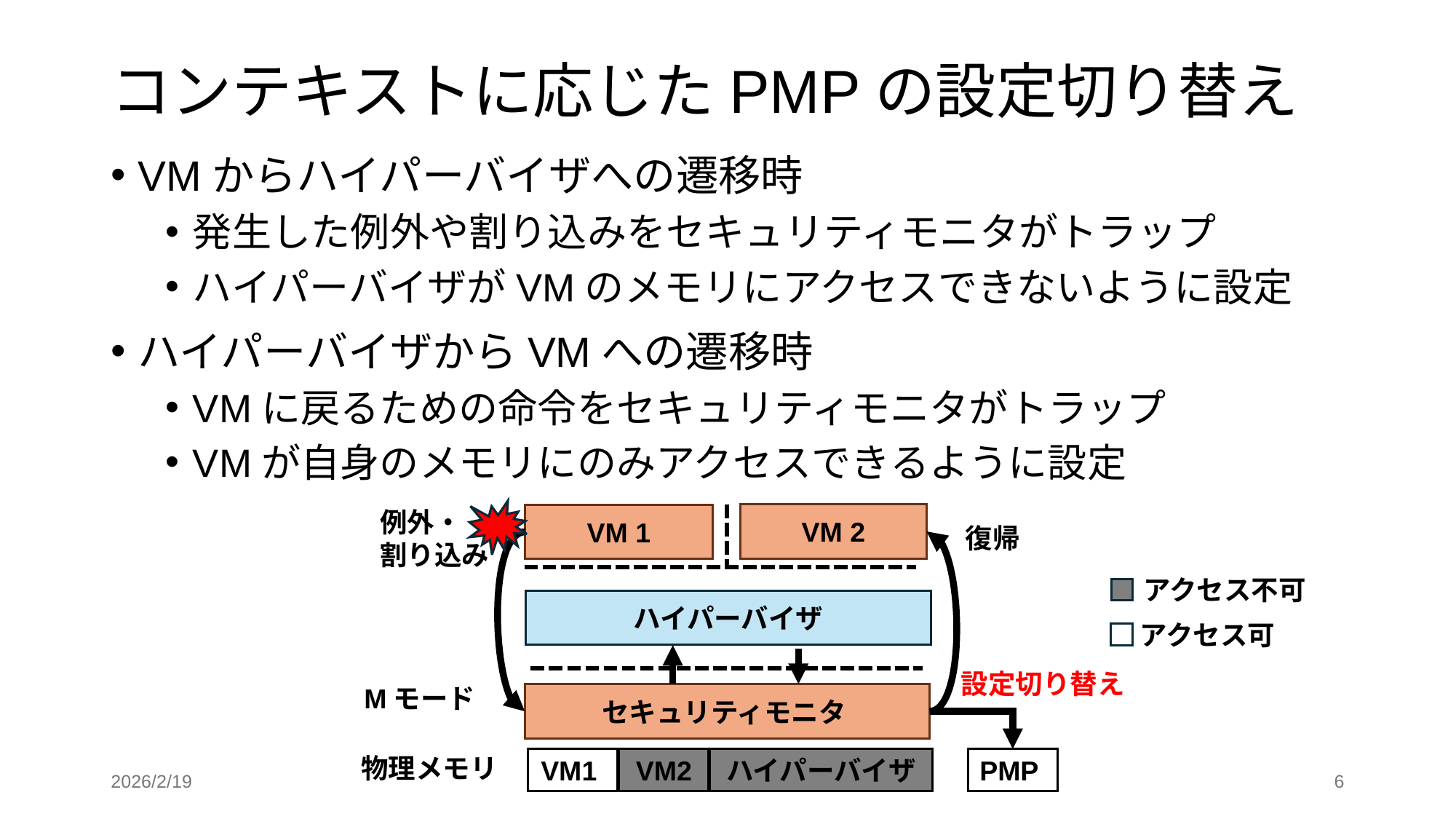

# コンテキストに応じたPMPの設定切り替え
VMからハイパーバイザへの遷移時
発生した例外や割り込みをセキュリティモニタがトラップ
ハイパーバイザがVMのメモリにアクセスできないように設定
ハイパーバイザからVMへの遷移時
VMに戻るための命令をセキュリティモニタがトラップ
VMが自身のメモリにのみアクセスできるように設定
例外・
割り込み

VM 2
VM 1
ハイパーバイザ
セキュリティモニタ
復帰
アクセス不可

アクセス可

設定切り替え
Mモード
物理メモリ
ハイパーバイザ
VM1
VM2
PMP
2026/2/19
6